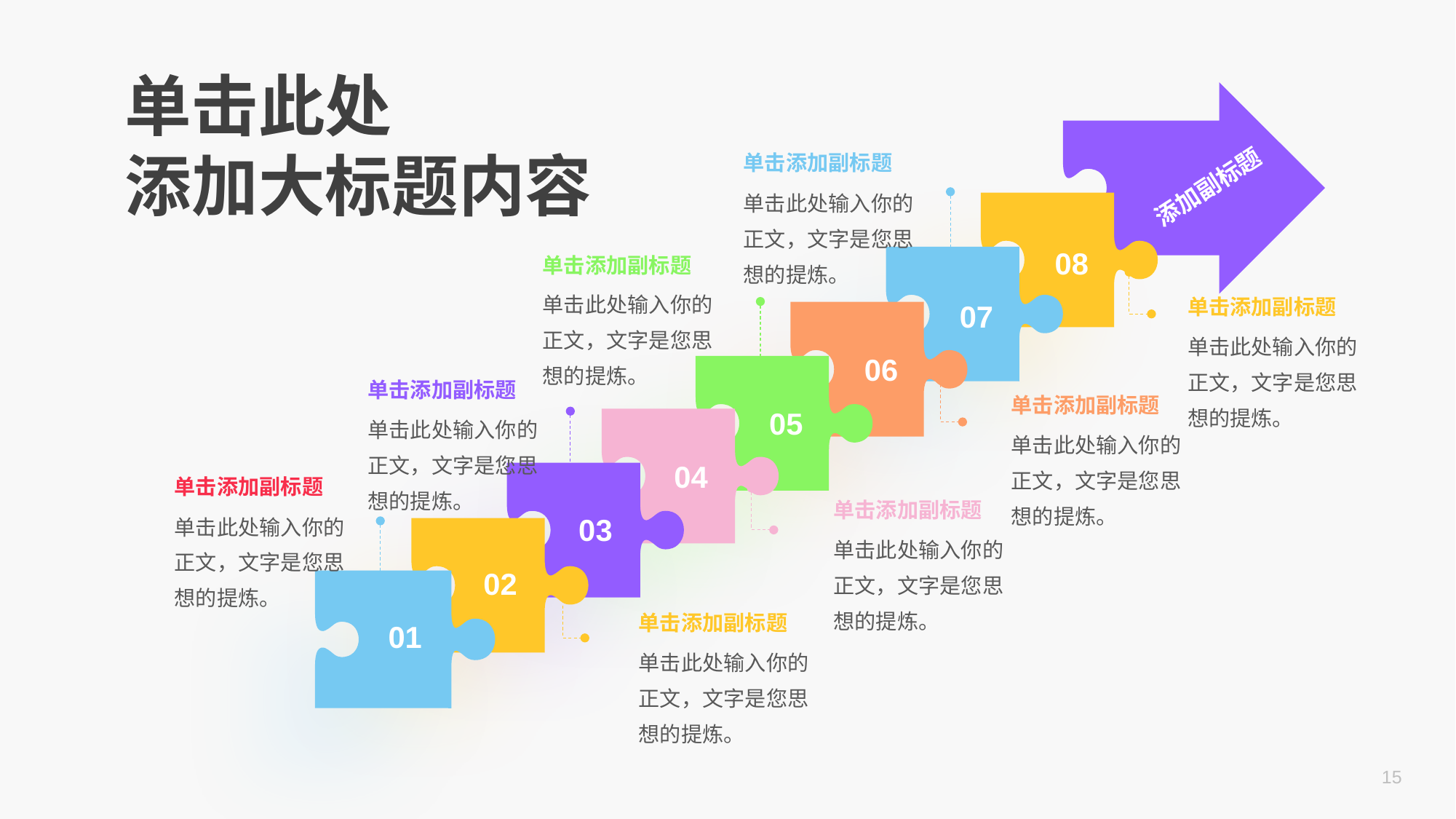

单击此处
添加大标题内容

单击添加副标题
单击此处输入你的正文，文字是您思想的提炼。
添加副标题

单击添加副标题
单击此处输入你的正文，文字是您思想的提炼。
08

单击添加副标题
单击此处输入你的正文，文字是您思想的提炼。
07

06

单击添加副标题
单击此处输入你的正文，文字是您思想的提炼。
单击添加副标题
单击此处输入你的正文，文字是您思想的提炼。
05

04
单击添加副标题
单击此处输入你的正文，文字是您思想的提炼。

单击添加副标题
单击此处输入你的正文，文字是您思想的提炼。
03

02

单击添加副标题
单击此处输入你的正文，文字是您思想的提炼。
01